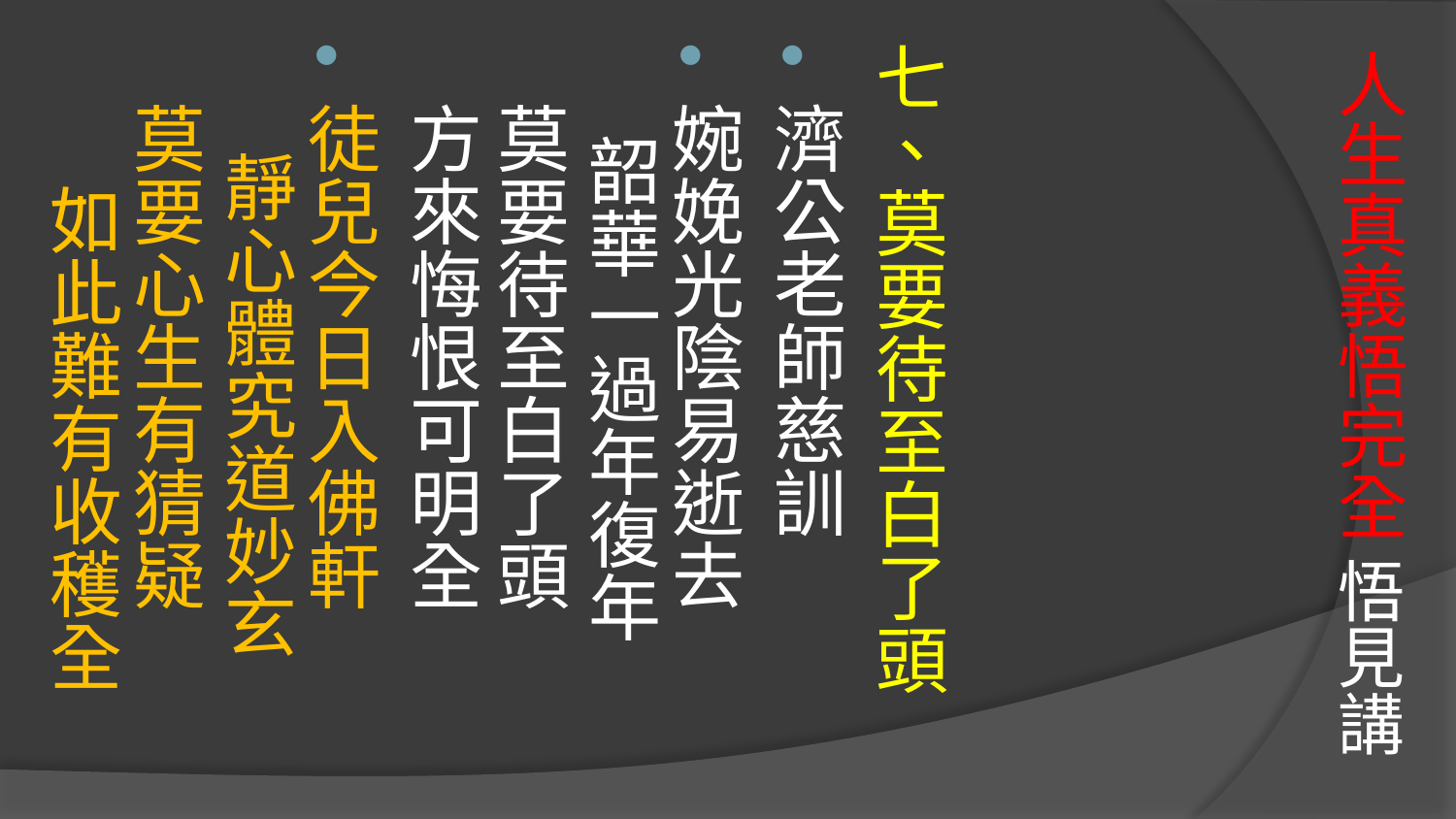

# 人生真義悟完全 悟見講
七、莫要待至白了頭
濟公老師慈訓
婉娩光陰易逝去　         韶華一過年復年
莫要待至白了頭　      方來悔恨可明全
徒兒今日入佛軒　          靜心體究道妙玄
莫要心生有猜疑　            如此難有收穫全